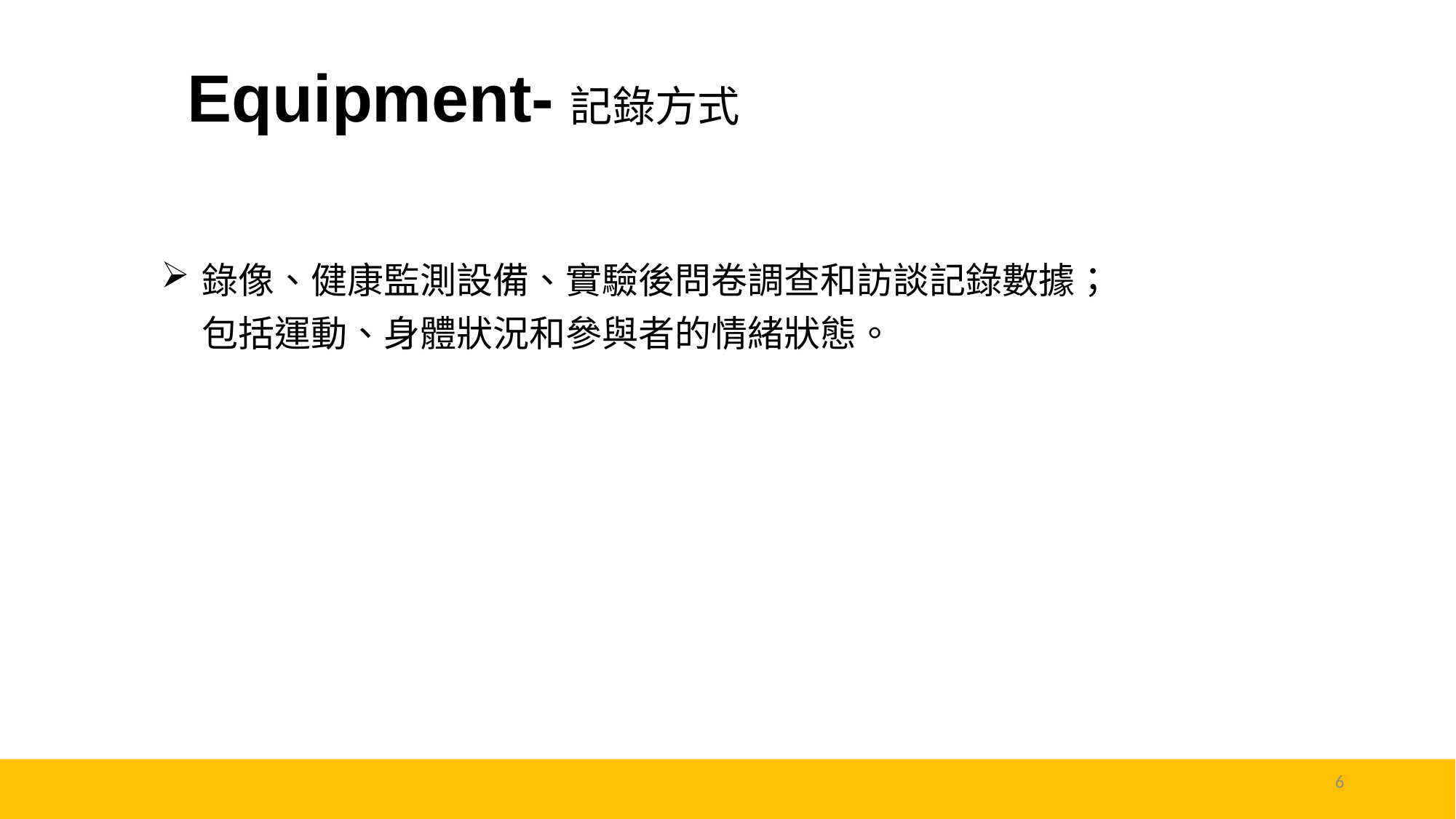

# Equipment-記錄方式
錄像、健康監測設備、實驗後問卷調查和訪談記錄數據；包括運動、身體狀況和參與者的情緒狀態。

6